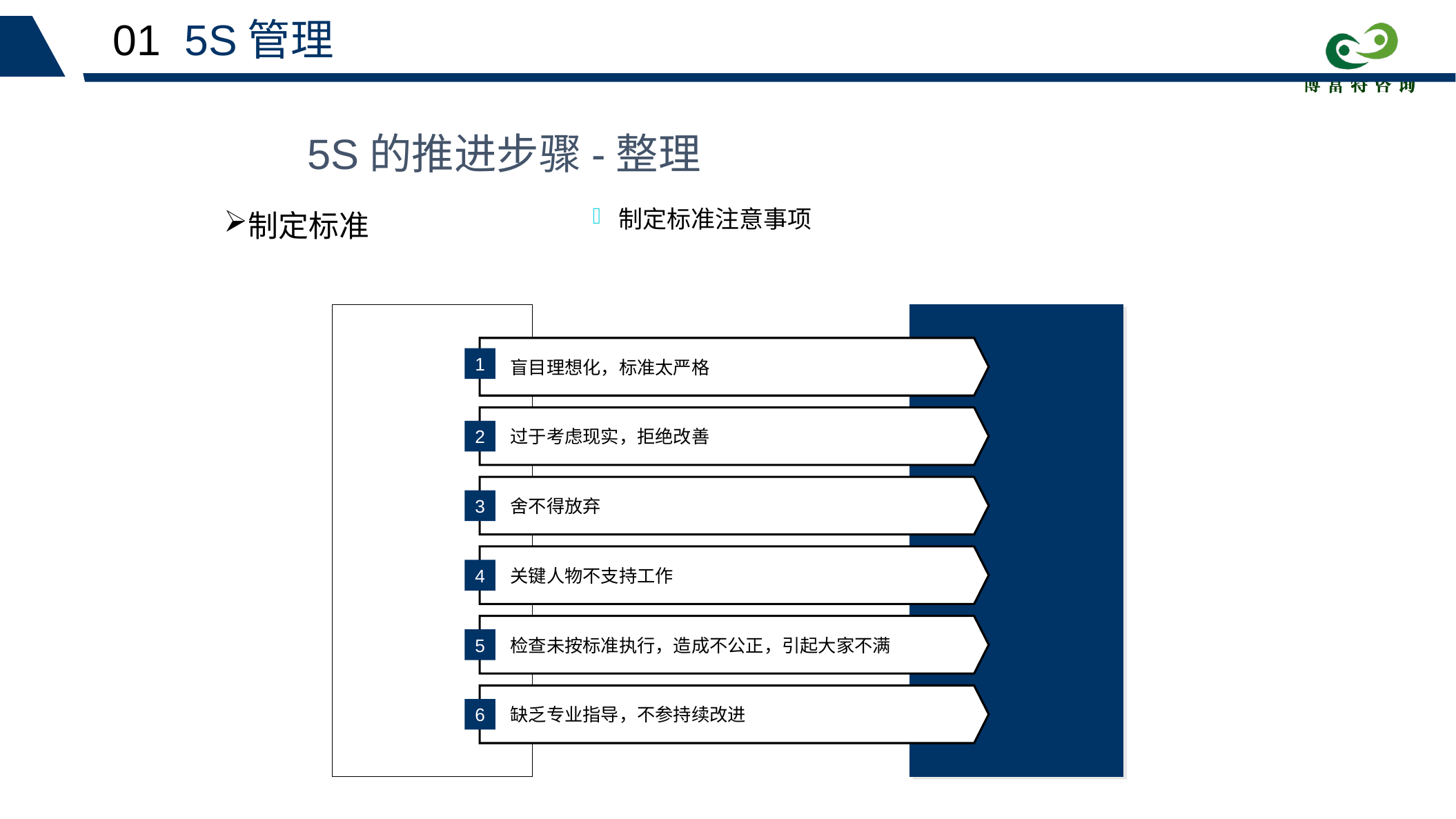

01  5S管理

5S的推进步骤-整理
制定标准
制定标准注意事项

1
盲目理想化，标准太严格

2
过于考虑现实，拒绝改善

3
舍不得放弃

4
关键人物不支持工作

5
检查未按标准执行，造成不公正，引起大家不满

6
缺乏专业指导，不参持续改进